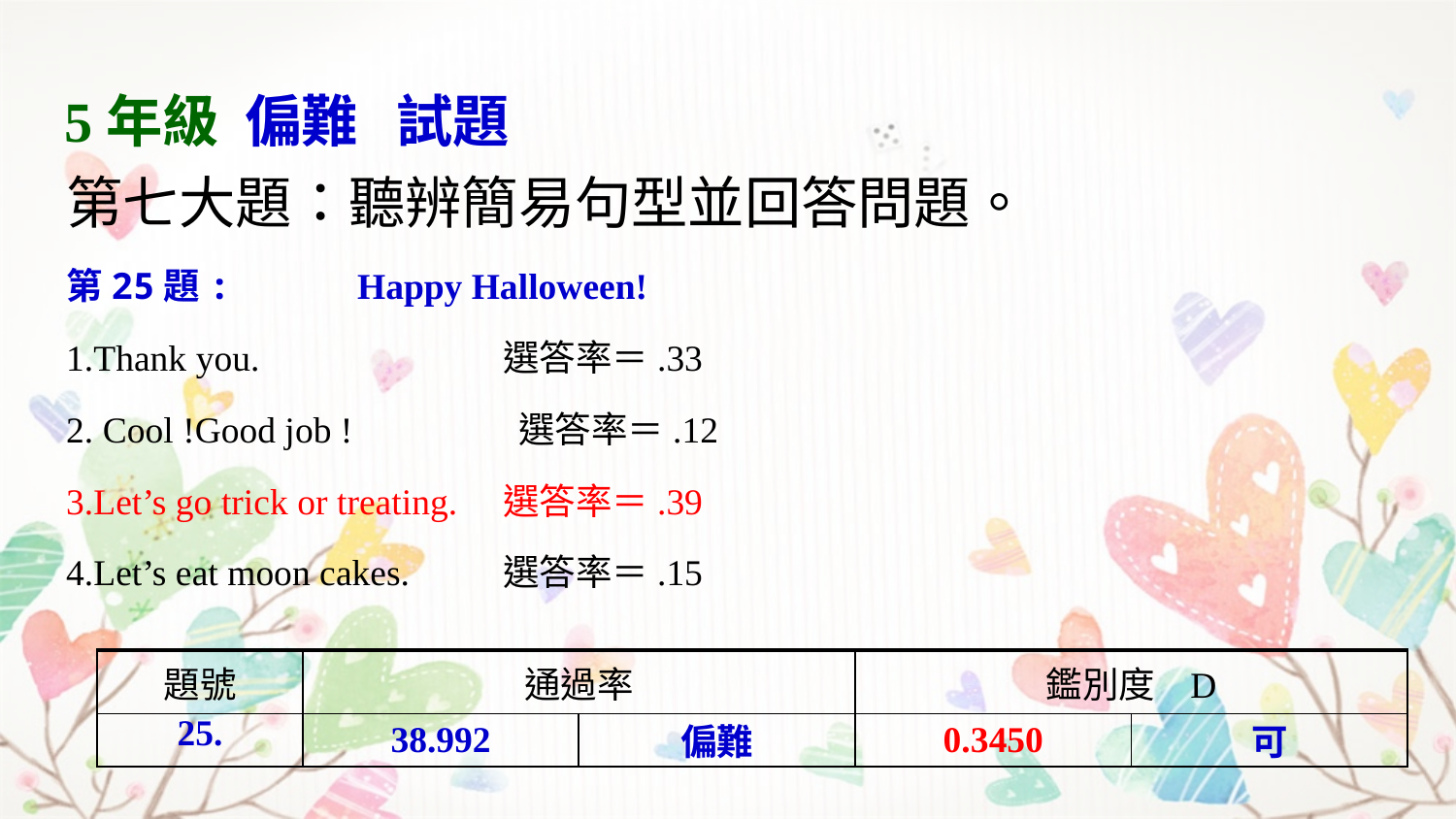

5年級  偏難   試題
第七大題：聽辨簡易句型並回答問題。
第25題:	Happy Halloween!
1.Thank you. 		選答率＝.33
2. Cool !Good job !                 選答率＝.12
3.Let’s go trick or treating.	選答率＝.39
4.Let’s eat moon cakes.	選答率＝.15

| 題號 | 通過率 |  | 鑑別度 D |  |
| --- | --- | --- | --- | --- |
| 25. | 38.992 | 偏難 | 0.3450 | 可 |